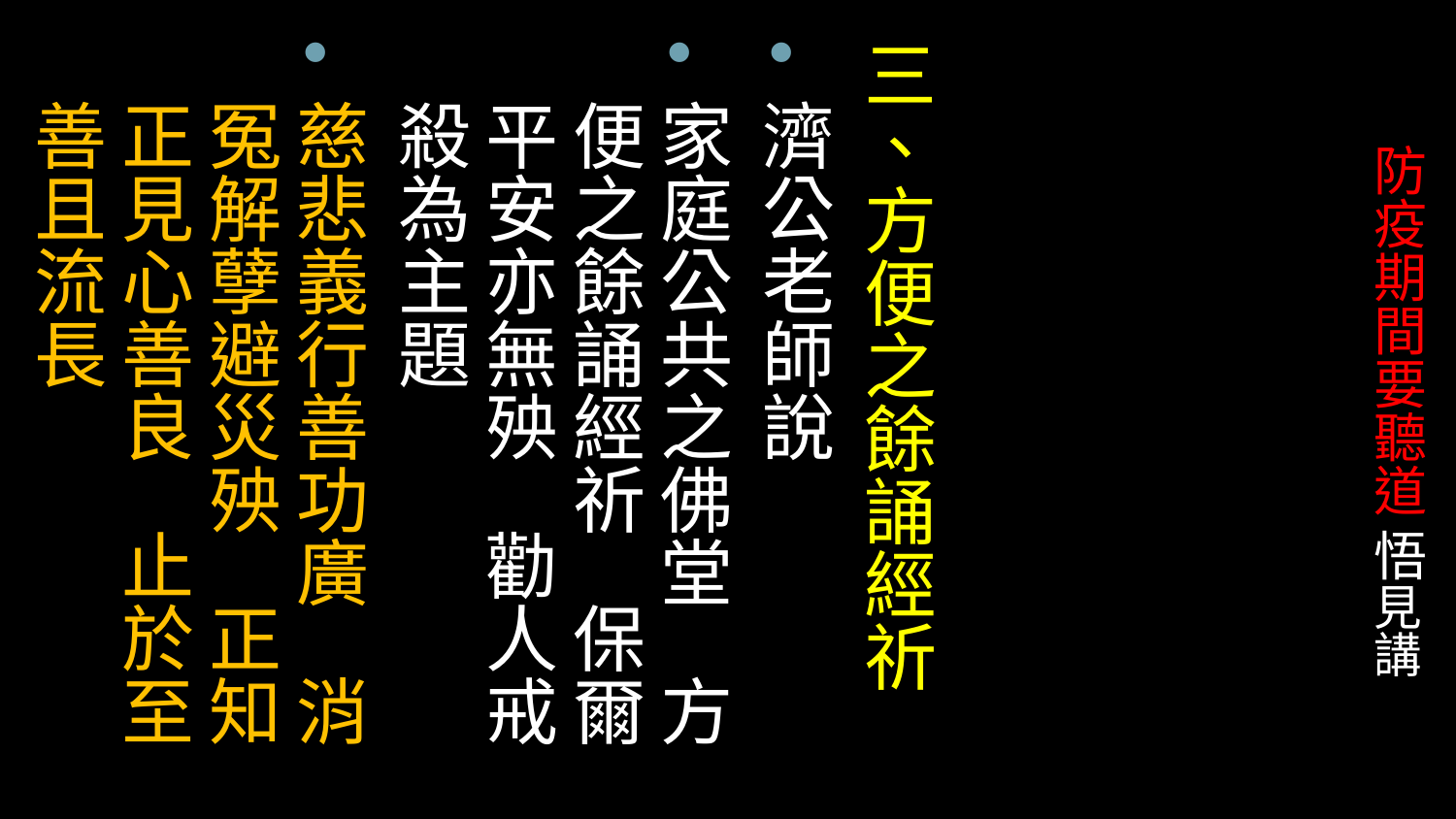

三、方便之餘誦經祈
濟公老師說
家庭公共之佛堂    方便之餘誦經祈    保爾平安亦無殃    勸人戒殺為主題
慈悲義行善功廣    消冤解孽避災殃    正知正見心善良    止於至善且流長
# 防疫期間要聽道 悟見講